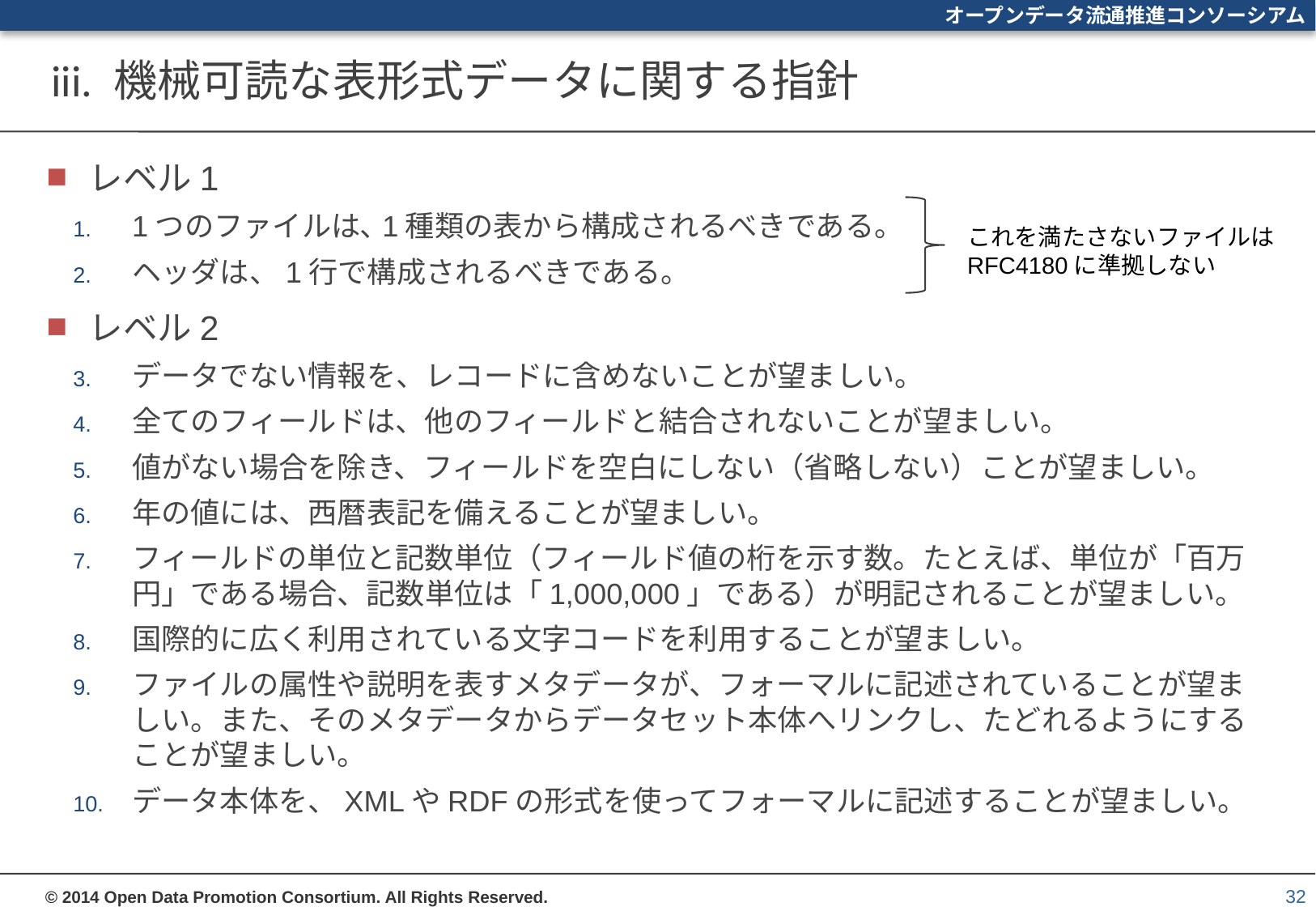

# iii. 機械可読な表形式データに関する指針
レベル1
1つのファイルは､1種類の表から構成されるべきである。
ヘッダは、1行で構成されるべきである。
レベル2
データでない情報を、レコードに含めないことが望ましい。
全てのフィールドは、他のフィールドと結合されないことが望ましい。
値がない場合を除き、フィールドを空白にしない（省略しない）ことが望ましい。
年の値には、西暦表記を備えることが望ましい。
フィールドの単位と記数単位（フィールド値の桁を示す数。たとえば、単位が「百万円」である場合、記数単位は「1,000,000」である）が明記されることが望ましい。
国際的に広く利用されている文字コードを利用することが望ましい。
ファイルの属性や説明を表すメタデータが、フォーマルに記述されていることが望ましい。また、そのメタデータからデータセット本体へリンクし、たどれるようにすることが望ましい。
データ本体を、XMLやRDFの形式を使ってフォーマルに記述することが望ましい。

これを満たさないファイルは
RFC4180に準拠しない
32